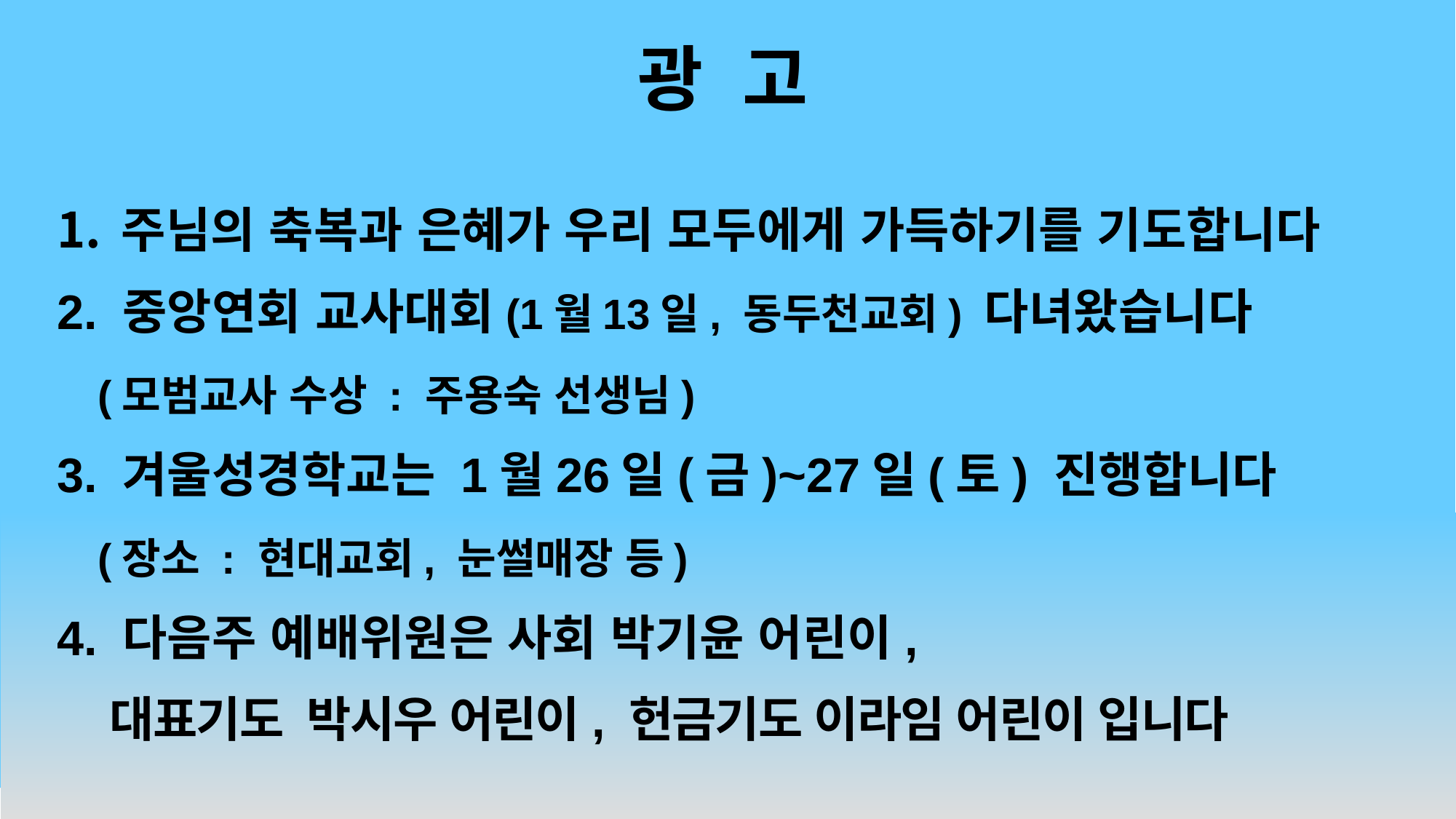

# 광  고
주님의 축복과 은혜가 우리 모두에게 가득하기를 기도합니다
2. 중앙연회 교사대회(1월13일, 동두천교회) 다녀왔습니다
   (모범교사 수상 : 주용숙 선생님)
3. 겨울성경학교는 1월26일(금)~27일(토) 진행합니다
   (장소 : 현대교회, 눈썰매장 등)
4. 다음주 예배위원은 사회 박기윤 어린이,
   대표기도  박시우 어린이, 헌금기도 이라임 어린이 입니다